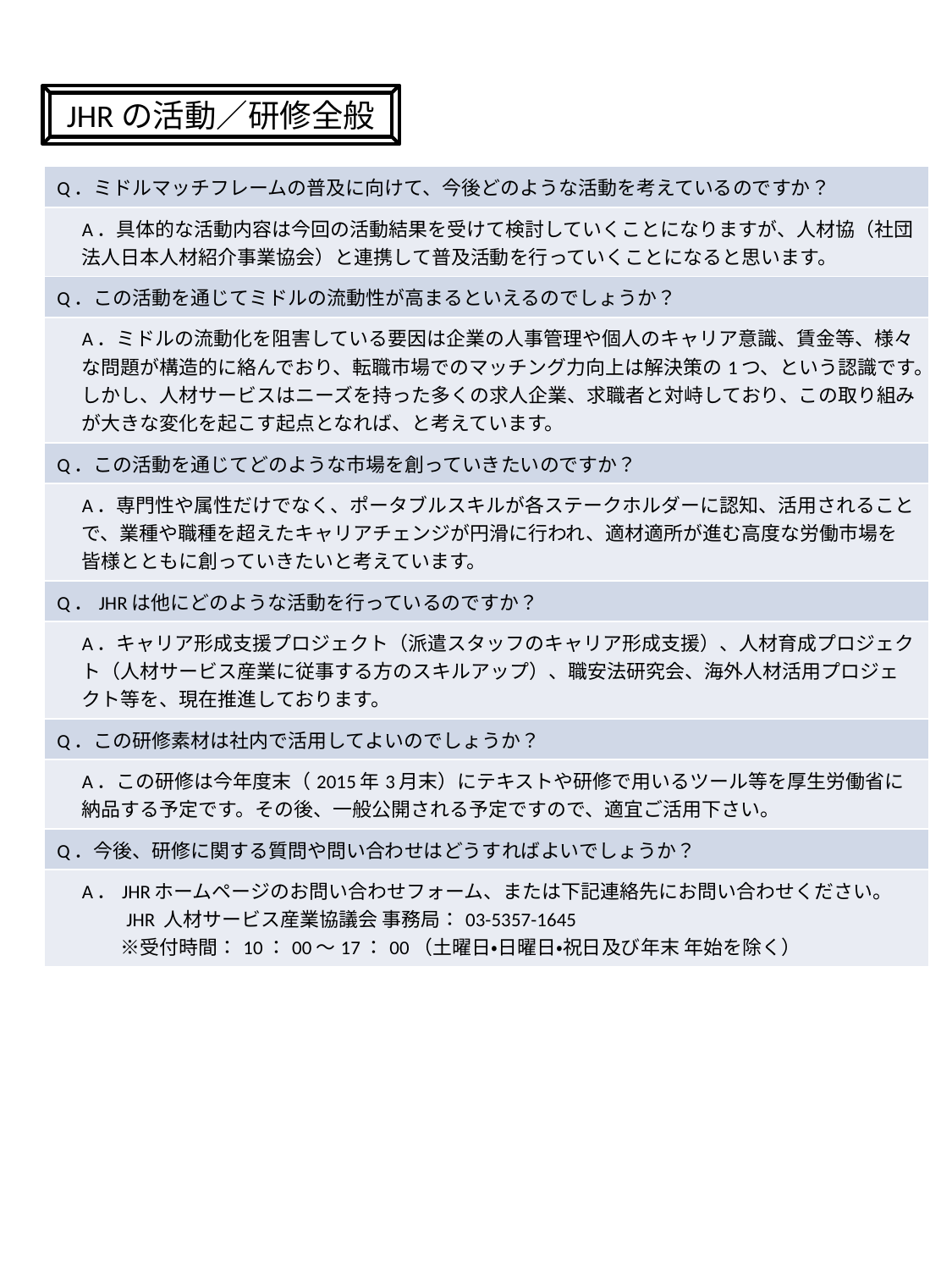

JHRの活動／研修全般
| Q．ミドルマッチフレームの普及に向けて、今後どのような活動を考えているのですか？ |
| --- |
| A．具体的な活動内容は今回の活動結果を受けて検討していくことになりますが、人材協（社団法人日本人材紹介事業協会）と連携して普及活動を行っていくことになると思います。 |
| Q．この活動を通じてミドルの流動性が高まるといえるのでしょうか？ |
| A．ミドルの流動化を阻害している要因は企業の人事管理や個人のキャリア意識、賃金等、様々な問題が構造的に絡んでおり、転職市場でのマッチング力向上は解決策の1つ、という認識です。しかし、人材サービスはニーズを持った多くの求人企業、求職者と対峙しており、この取り組みが大きな変化を起こす起点となれば、と考えています。 |
| Q．この活動を通じてどのような市場を創っていきたいのですか？ |
| A．専門性や属性だけでなく、ポータブルスキルが各ステークホルダーに認知、活用されることで、業種や職種を超えたキャリアチェンジが円滑に行われ、適材適所が進む高度な労働市場を皆様とともに創っていきたいと考えています。 |
| Q．JHRは他にどのような活動を行っているのですか？ |
| A．キャリア形成支援プロジェクト（派遣スタッフのキャリア形成支援）、人材育成プロジェクト（人材サービス産業に従事する方のスキルアップ）、職安法研究会、海外人材活用プロジェクト等を、現在推進しております。 |
| Q．この研修素材は社内で活用してよいのでしょうか？ |
| A．この研修は今年度末（2015年3月末）にテキストや研修で用いるツール等を厚生労働省に納品する予定です。その後、一般公開される予定ですので、適宜ご活用下さい。 |
| Q．今後、研修に関する質問や問い合わせはどうすればよいでしょうか？ |
| A．JHRホームページのお問い合わせフォーム、または下記連絡先にお問い合わせください。 　　JHR 人材サービス産業協議会 事務局：03-5357-1645 　　※受付時間：10：00～17：00（土曜日・日曜日・祝日及び年末 年始を除く） |